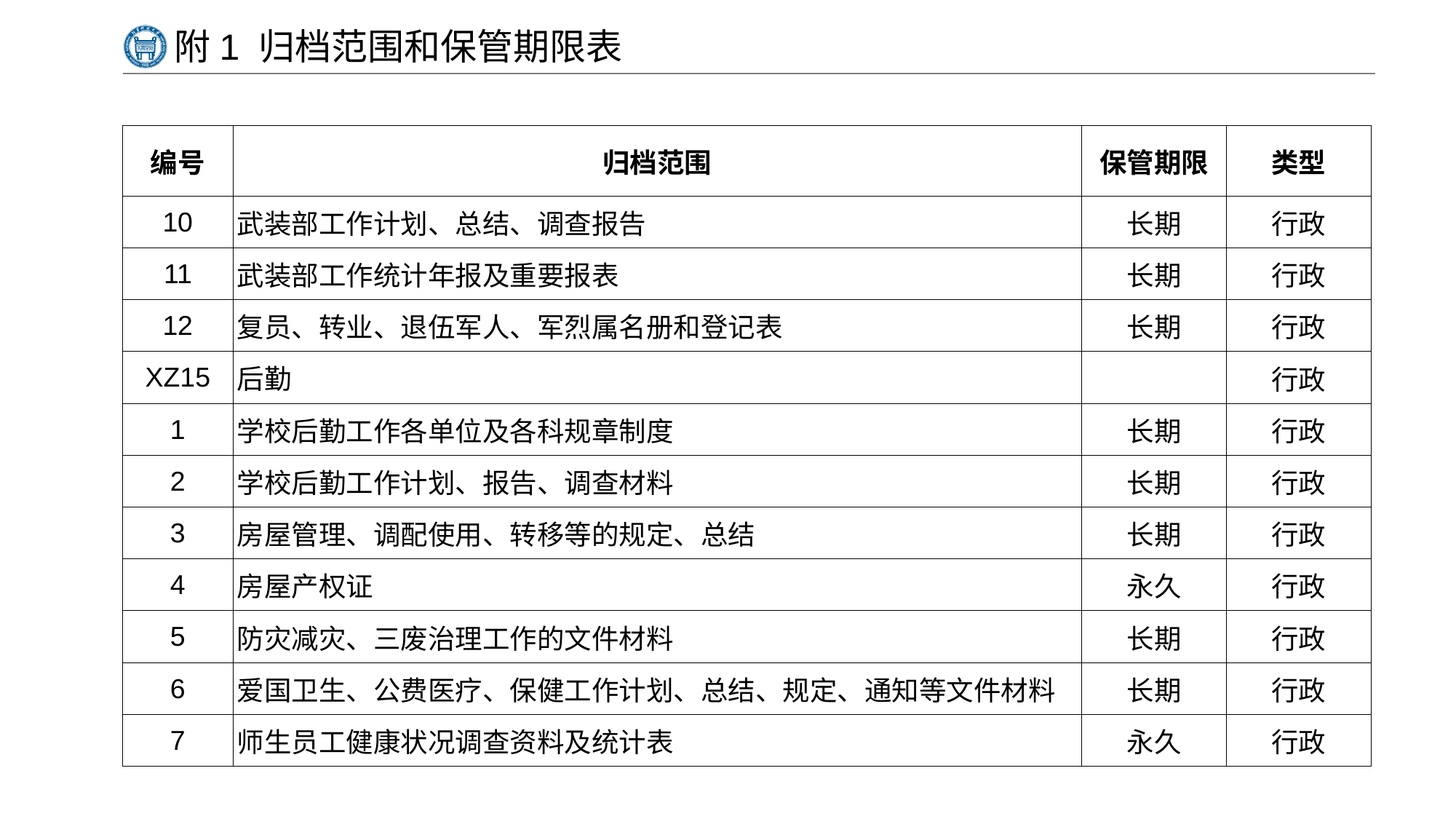

# 附1 归档范围和保管期限表
| 编号 | 归档范围 | 保管期限 | 类型 |
| --- | --- | --- | --- |
| 10 | 武装部工作计划、总结、调查报告 | 长期 | 行政 |
| 11 | 武装部工作统计年报及重要报表 | 长期 | 行政 |
| 12 | 复员、转业、退伍军人、军烈属名册和登记表 | 长期 | 行政 |
| XZ15 | 后勤 |  | 行政 |
| 1 | 学校后勤工作各单位及各科规章制度 | 长期 | 行政 |
| 2 | 学校后勤工作计划、报告、调查材料 | 长期 | 行政 |
| 3 | 房屋管理、调配使用、转移等的规定、总结 | 长期 | 行政 |
| 4 | 房屋产权证 | 永久 | 行政 |
| 5 | 防灾减灾、三废治理工作的文件材料 | 长期 | 行政 |
| 6 | 爱国卫生、公费医疗、保健工作计划、总结、规定、通知等文件材料 | 长期 | 行政 |
| 7 | 师生员工健康状况调查资料及统计表 | 永久 | 行政 |